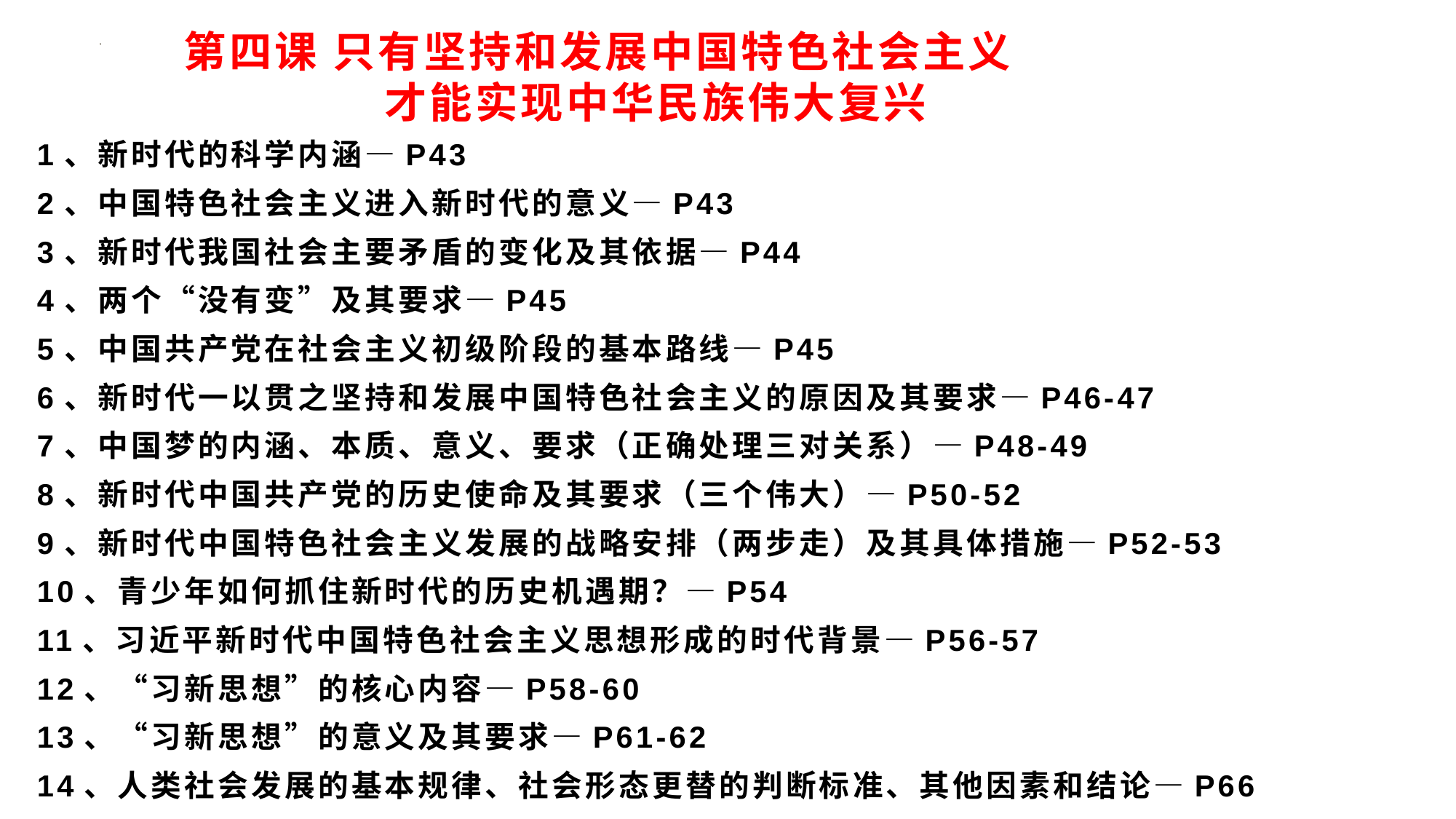

第四课 只有坚持和发展中国特色社会主义
               才能实现中华民族伟大复兴
1、新时代的科学内涵—P43
2、中国特色社会主义进入新时代的意义—P43
3、新时代我国社会主要矛盾的变化及其依据—P44
4、两个“没有变”及其要求—P45
5、中国共产党在社会主义初级阶段的基本路线—P45
6、新时代一以贯之坚持和发展中国特色社会主义的原因及其要求—P46-47
7、中国梦的内涵、本质、意义、要求（正确处理三对关系）—P48-49
8、新时代中国共产党的历史使命及其要求（三个伟大）—P50-52
9、新时代中国特色社会主义发展的战略安排（两步走）及其具体措施—P52-53
10、青少年如何抓住新时代的历史机遇期？—P54
11、习近平新时代中国特色社会主义思想形成的时代背景—P56-57
12、“习新思想”的核心内容—P58-60
13、“习新思想”的意义及其要求—P61-62
14、人类社会发展的基本规律、社会形态更替的判断标准、其他因素和结论—P66